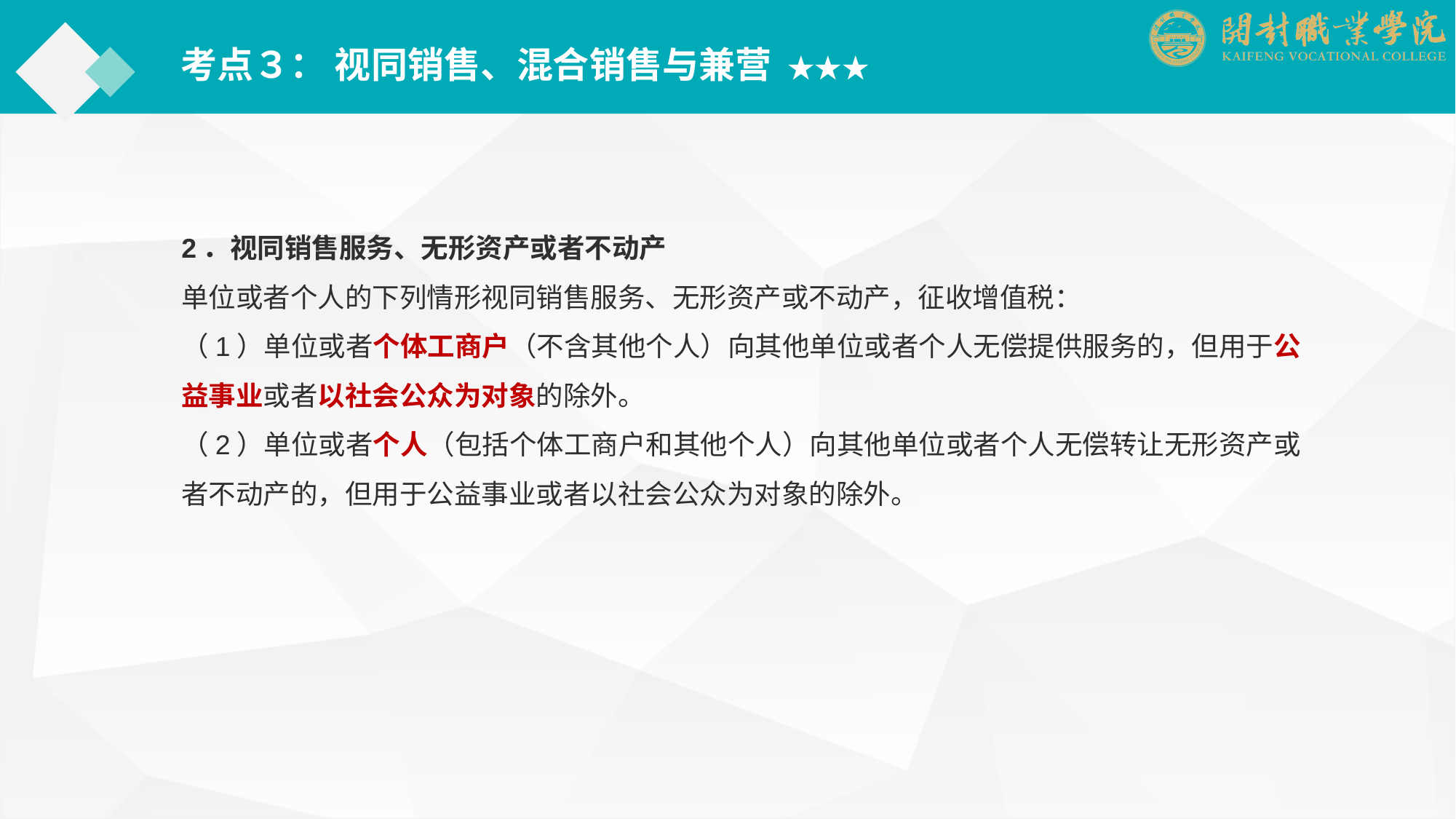

考点３： 视同销售、混合销售与兼营  ★★★
2．视同销售服务、无形资产或者不动产
单位或者个人的下列情形视同销售服务、无形资产或不动产，征收增值税：
（1）单位或者个体工商户（不含其他个人）向其他单位或者个人无偿提供服务的，但用于公益事业或者以社会公众为对象的除外。
（2）单位或者个人（包括个体工商户和其他个人）向其他单位或者个人无偿转让无形资产或者不动产的，但用于公益事业或者以社会公众为对象的除外。